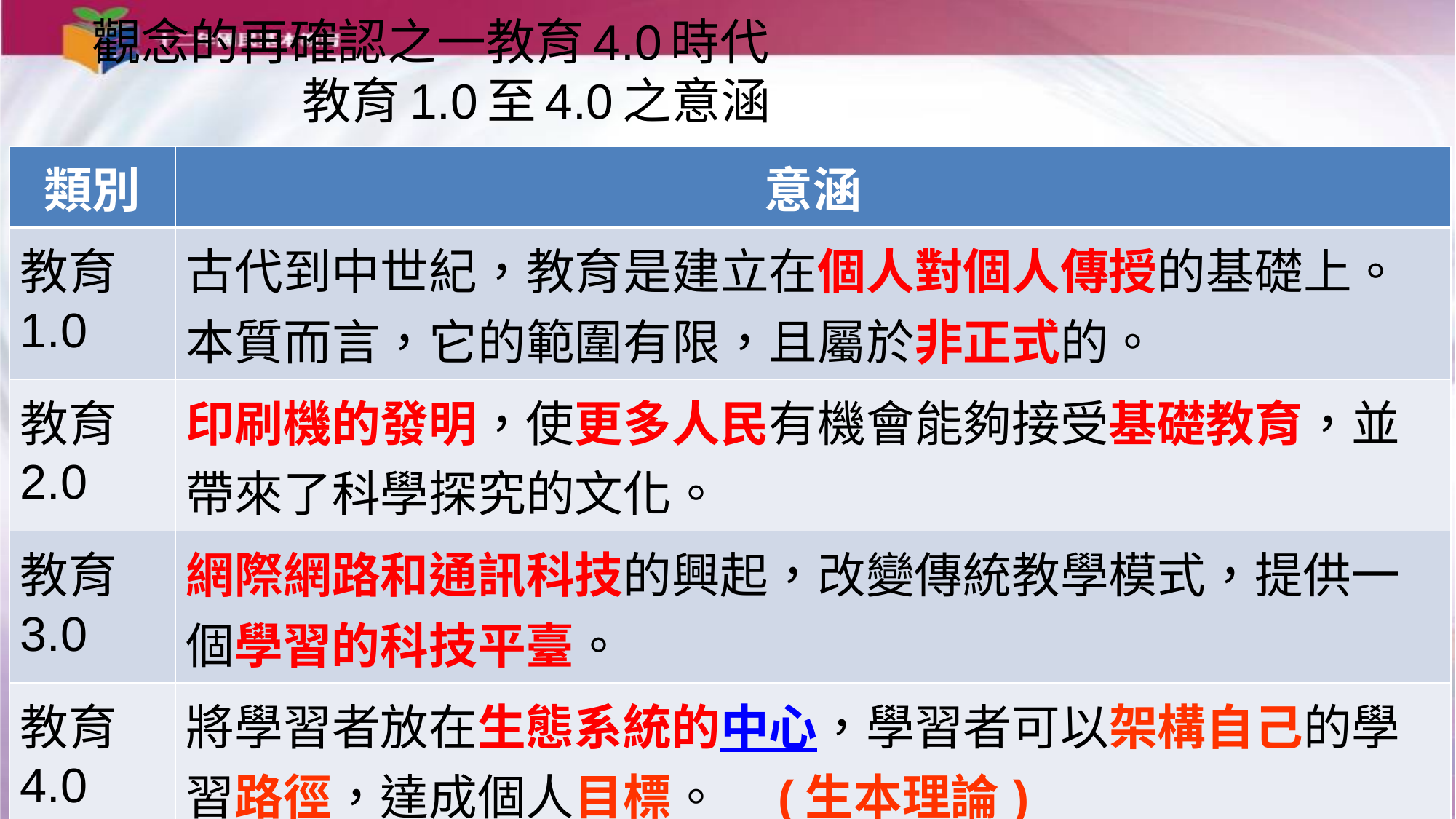

# 觀念的再確認之一教育4.0時代 教育1.0至4.0之意涵
| 類別 | 意涵 |
| --- | --- |
| 教育1.0 | 古代到中世紀，教育是建立在個人對個人傳授的基礎上。本質而言，它的範圍有限，且屬於非正式的。 |
| 教育2.0 | 印刷機的發明，使更多人民有機會能夠接受基礎教育，並帶來了科學探究的文化。 |
| 教育3.0 | 網際網路和通訊科技的興起，改變傳統教學模式，提供一個學習的科技平臺。 |
| 教育4.0 | 將學習者放在生態系統的中心，學習者可以架構自己的學習路徑，達成個人目標。 (生本理論) |